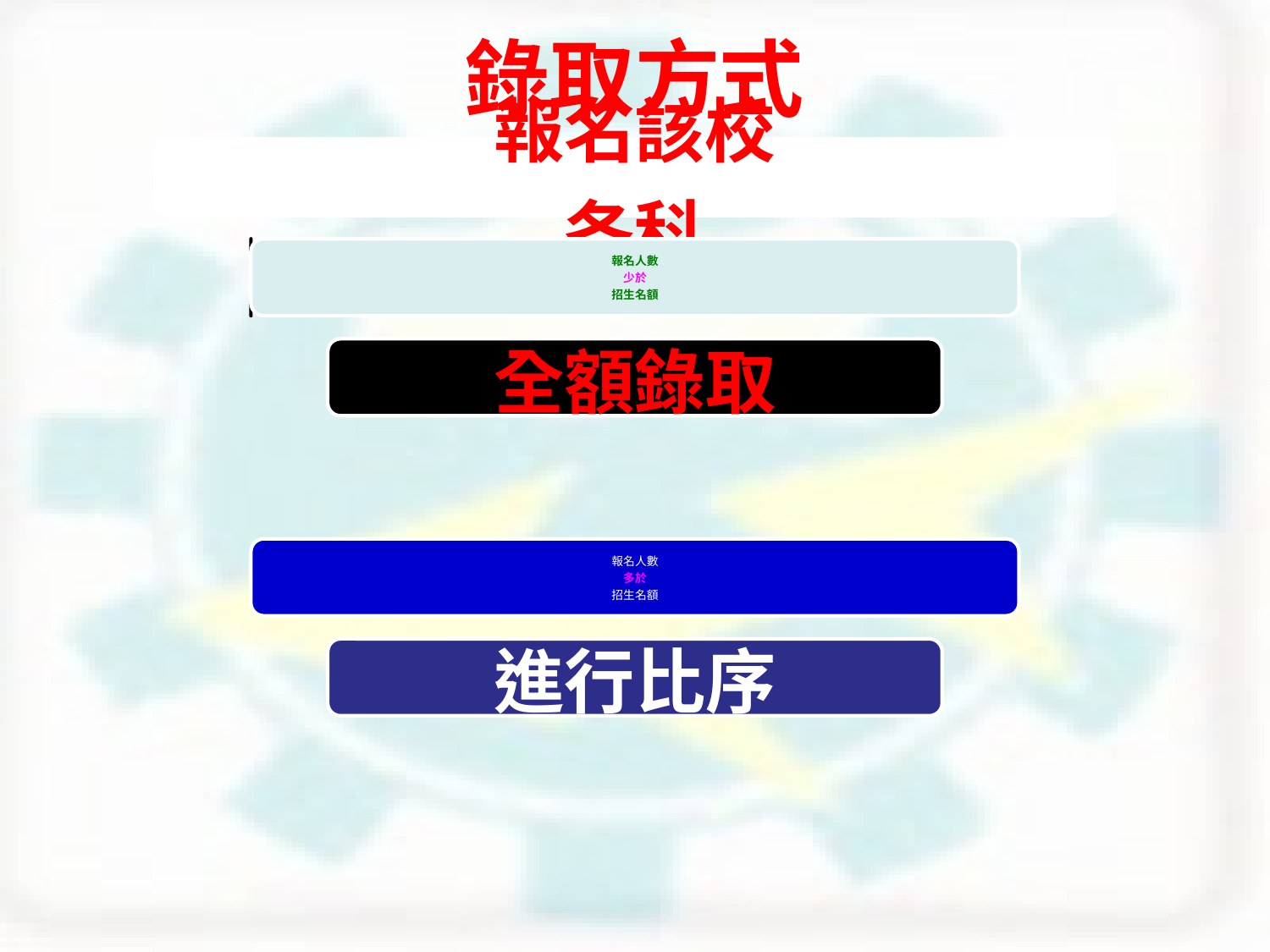

# 錄取方式
報名該校
各科
報名人數
少於
招生名額
全額錄取
報名人數
多於
招生名額
進行比序